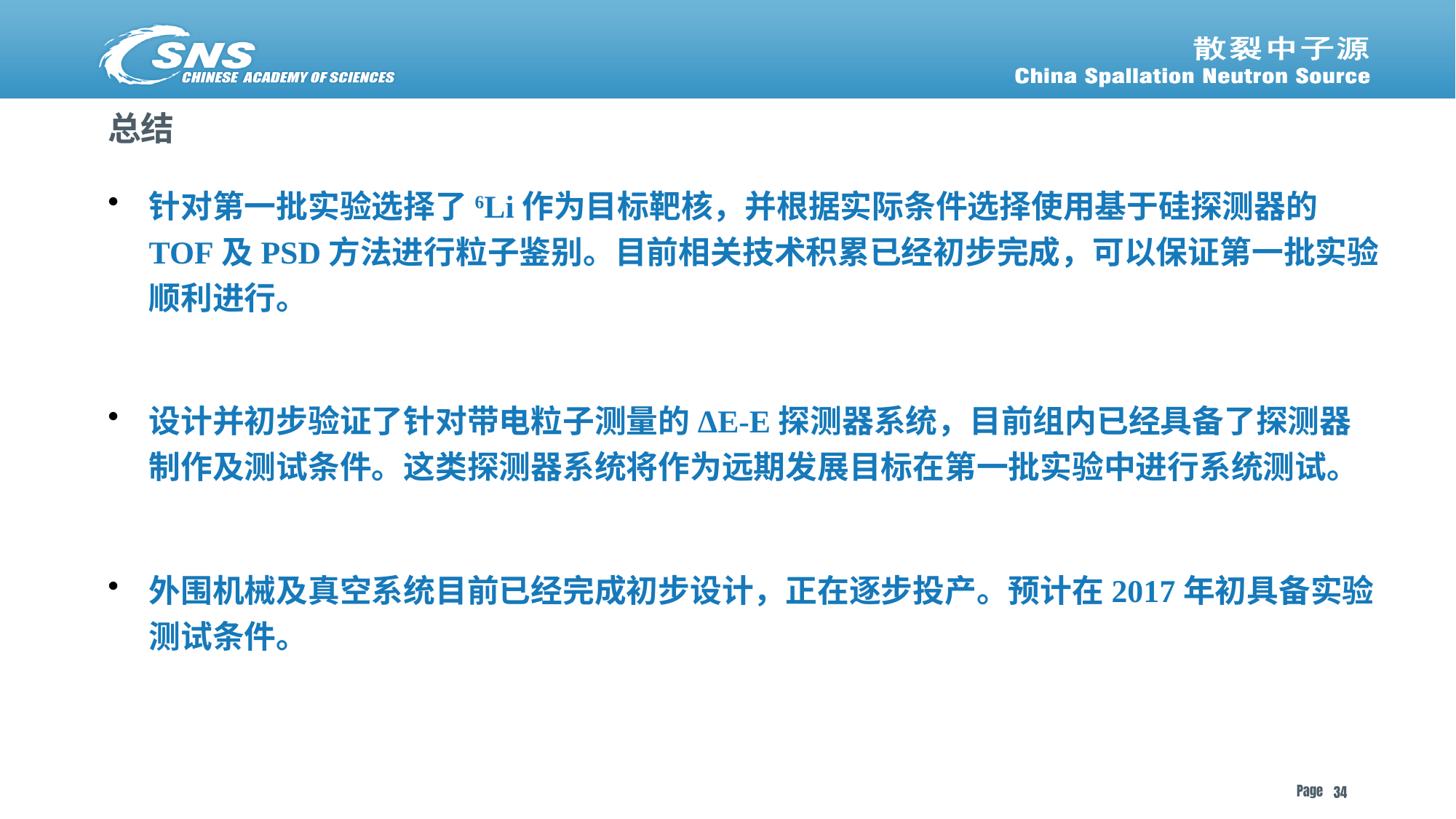

# 总结
针对第一批实验选择了6Li作为目标靶核，并根据实际条件选择使用基于硅探测器的TOF及PSD方法进行粒子鉴别。目前相关技术积累已经初步完成，可以保证第一批实验顺利进行。

设计并初步验证了针对带电粒子测量的ΔE-E探测器系统，目前组内已经具备了探测器制作及测试条件。这类探测器系统将作为远期发展目标在第一批实验中进行系统测试。

外围机械及真空系统目前已经完成初步设计，正在逐步投产。预计在2017年初具备实验测试条件。
34